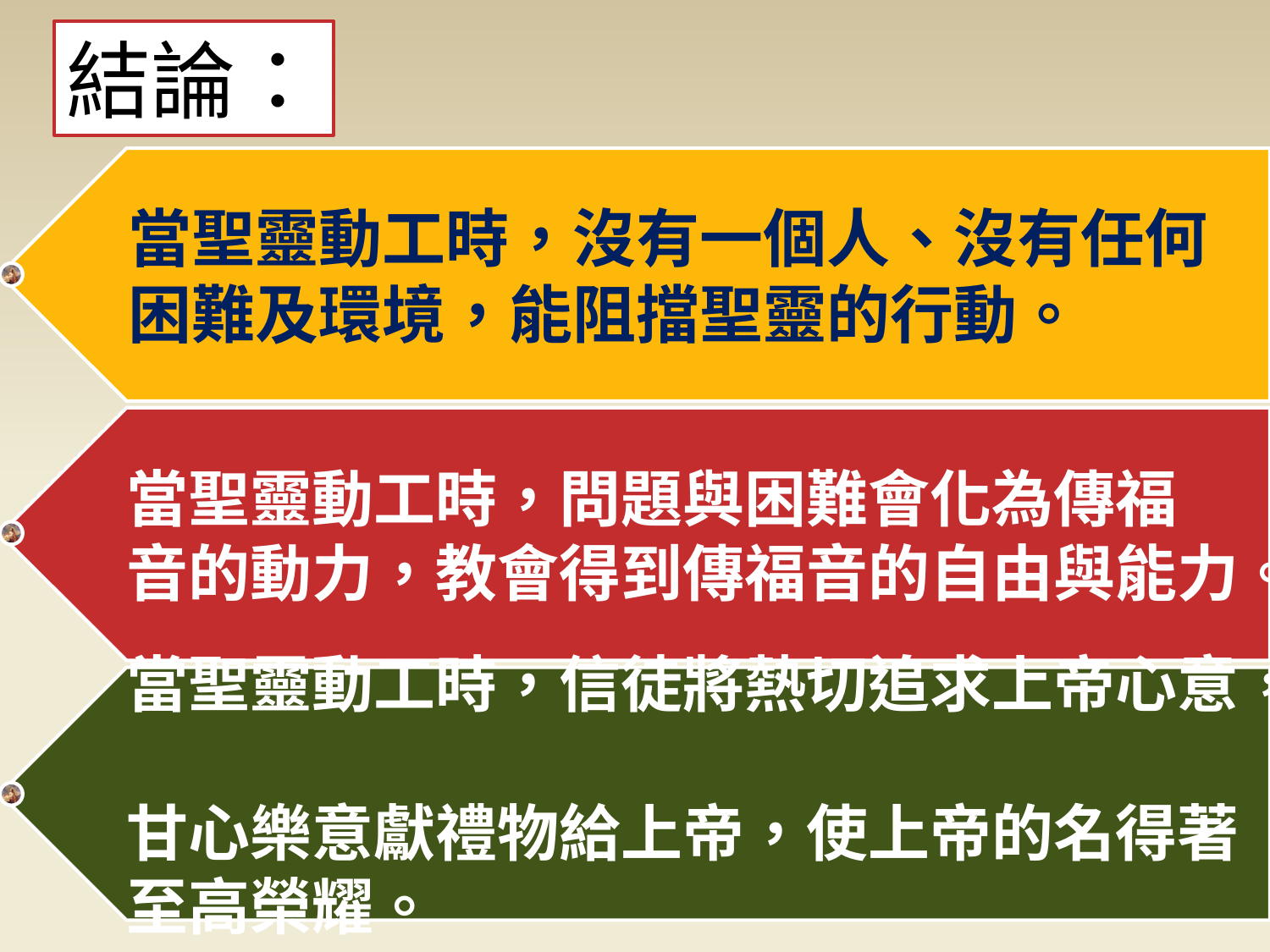

結論：
 當聖靈動工時，沒有一個人、沒有任何
 困難及環境，能阻擋聖靈的行動。
 當聖靈動工時，問題與困難會化為傳福
 音的動力，教會得到傳福音的自由與能力。
 當聖靈動工時，信徒將熱切追求上帝心意，
 甘心樂意獻禮物給上帝，使上帝的名得著
 至高榮耀。